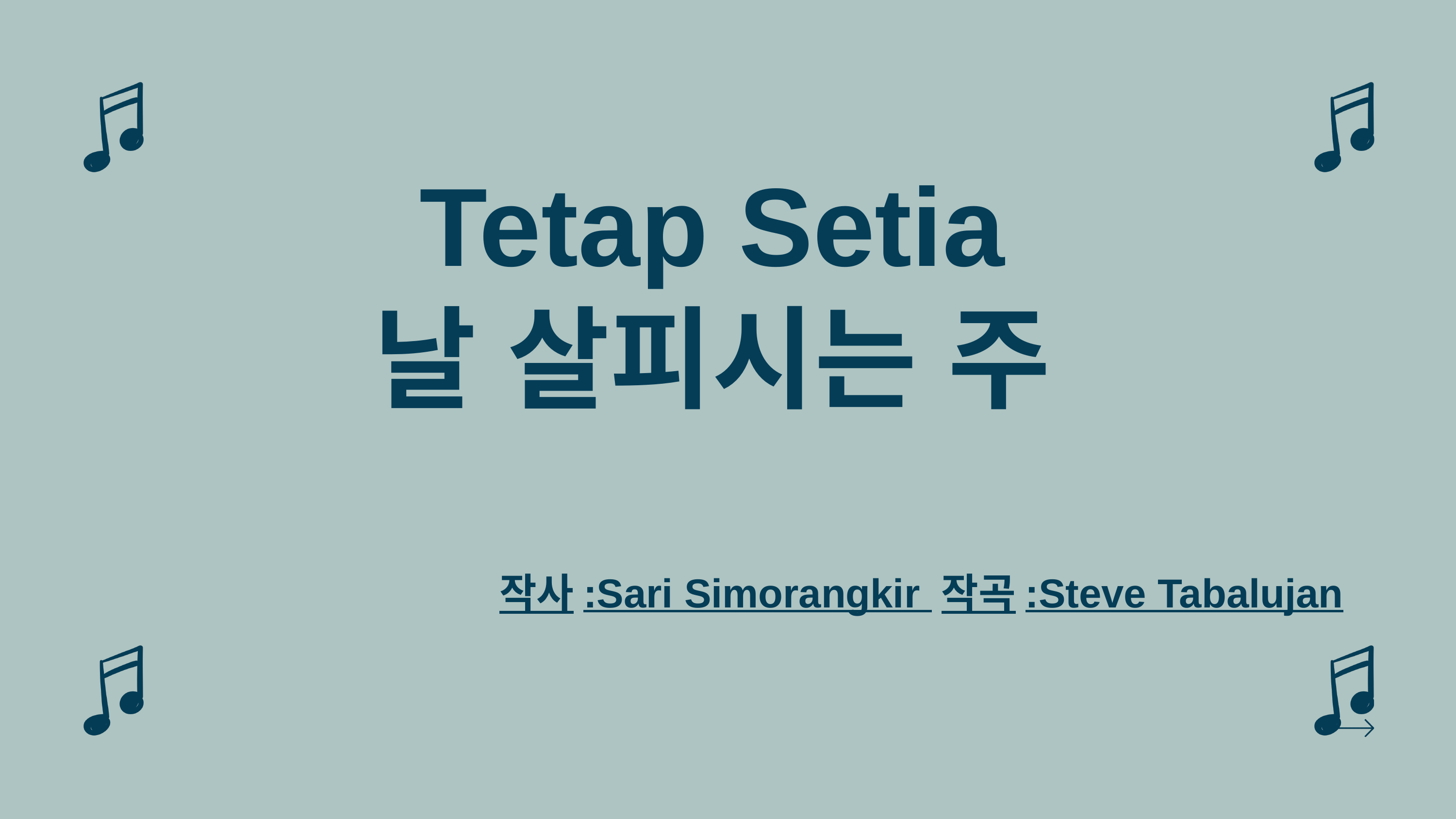

Tetap Setia
날 살피시는 주

작사:Sari Simorangkir 작곡:Steve Tabalujan